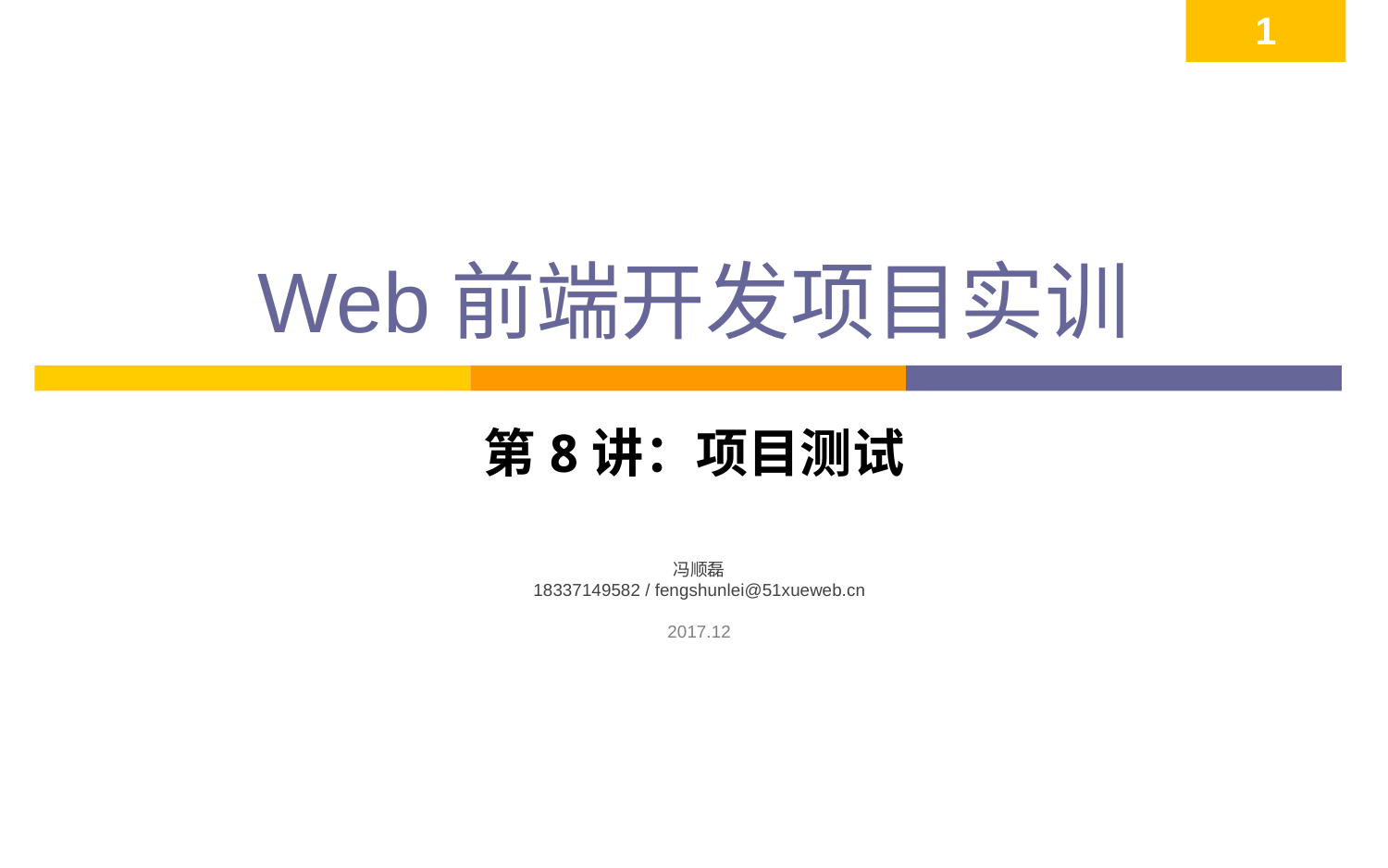

1
# Web前端开发项目实训
第8讲：项目测试
冯顺磊
18337149582 / fengshunlei@51xueweb.cn

2017.12